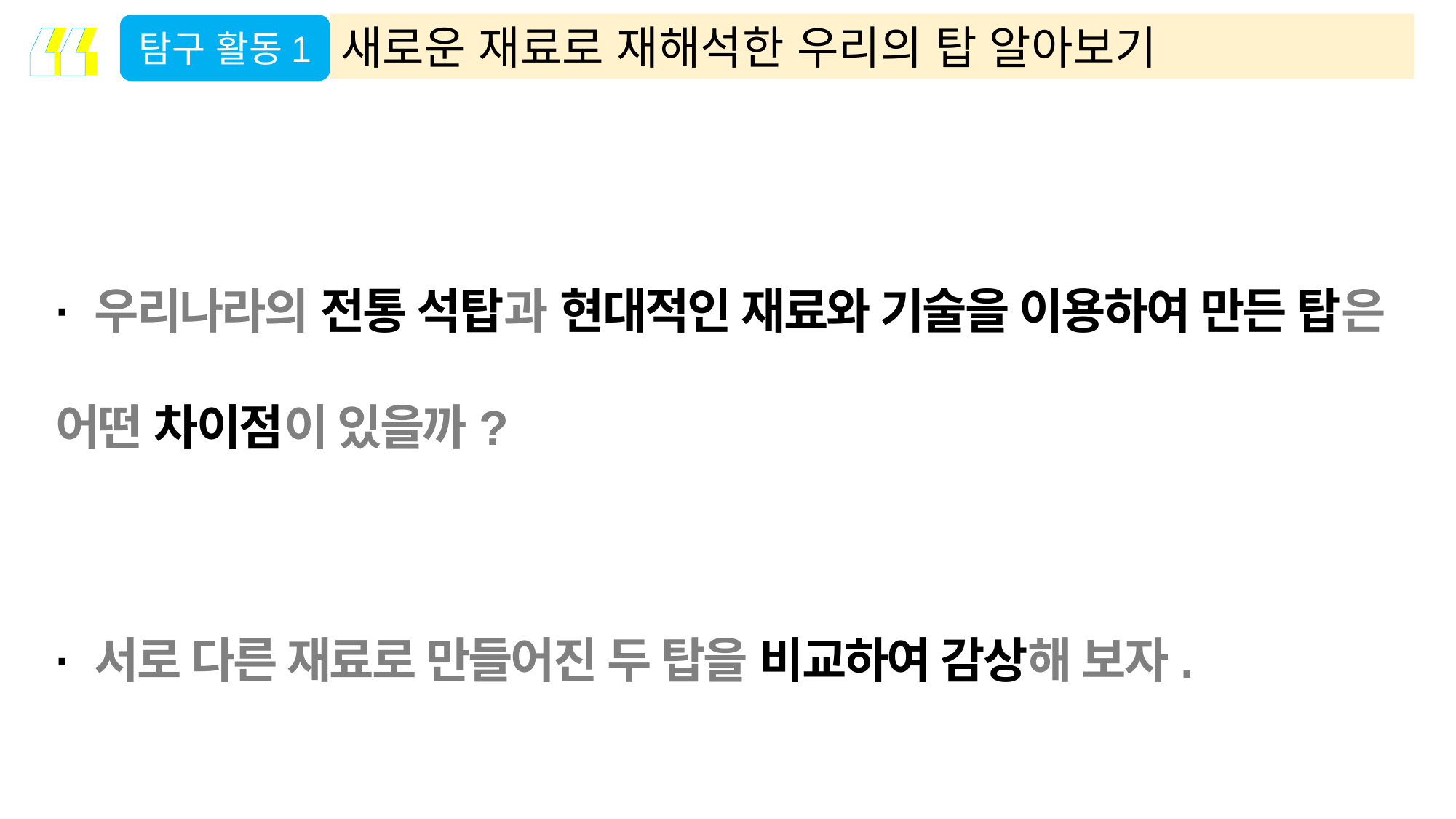

“
“
새로운 재료로 재해석한 우리의 탑 알아보기
탐구 활동1
· 우리나라의 전통 석탑과 현대적인 재료와 기술을 이용하여 만든 탑은 어떤 차이점이 있을까?

· 서로 다른 재료로 만들어진 두 탑을 비교하여 감상해 보자.